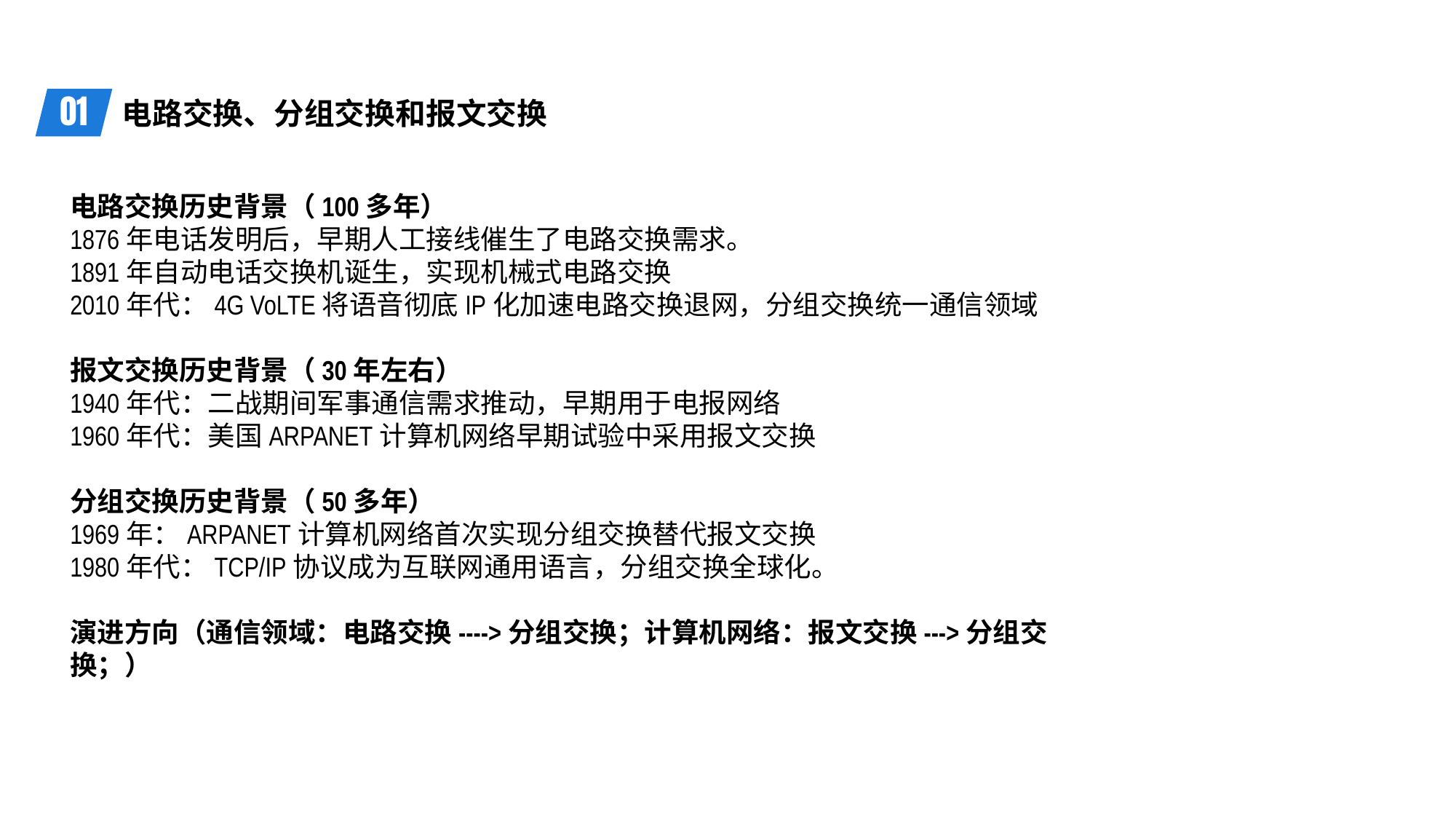

01
电路交换、分组交换和报文交换
电路交换历史背景（100多年）
1876年电话发明后，早期人工接线催生了电路交换需求。
1891年自动电话交换机诞生，实现机械式电路交换
2010年代：4G VoLTE将语音彻底IP化加速电路交换退网，分组交换统一通信领域

报文交换历史背景（30年左右）
1940年代：二战期间军事通信需求推动，早期用于电报网络
1960年代：美国ARPANET计算机网络早期试验中采用报文交换

分组交换历史背景（50多年）
1969年：ARPANET计算机网络首次实现分组交换替代报文交换
1980年代：TCP/IP协议成为互联网通用语言，分组交换全球化。

演进方向（通信领域：电路交换---->分组交换；计算机网络：报文交换--->分组交换；）